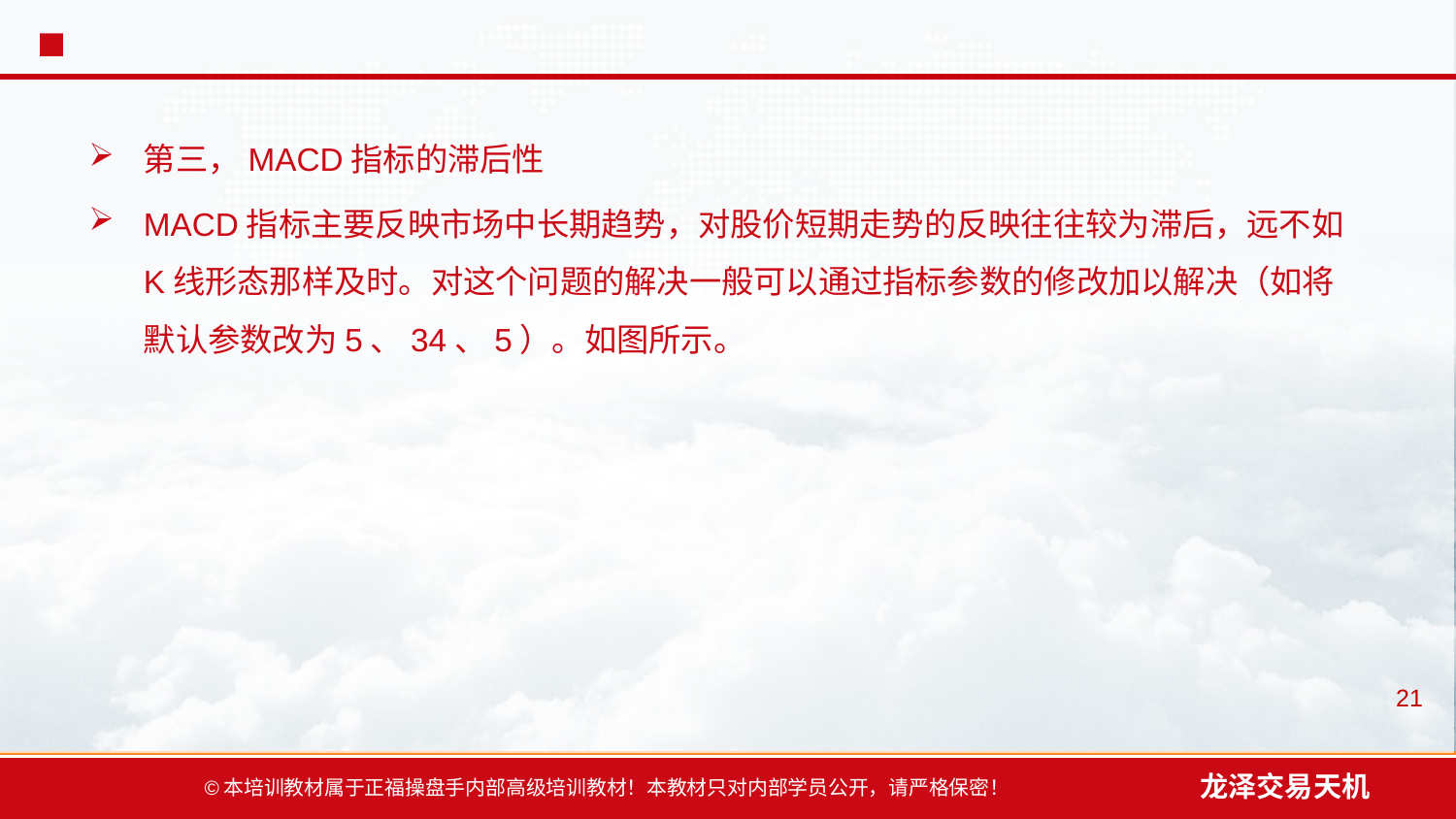

#
第三，MACD指标的滞后性
MACD指标主要反映市场中长期趋势，对股价短期走势的反映往往较为滞后，远不如K线形态那样及时。对这个问题的解决一般可以通过指标参数的修改加以解决（如将默认参数改为5、34、5）。如图所示。